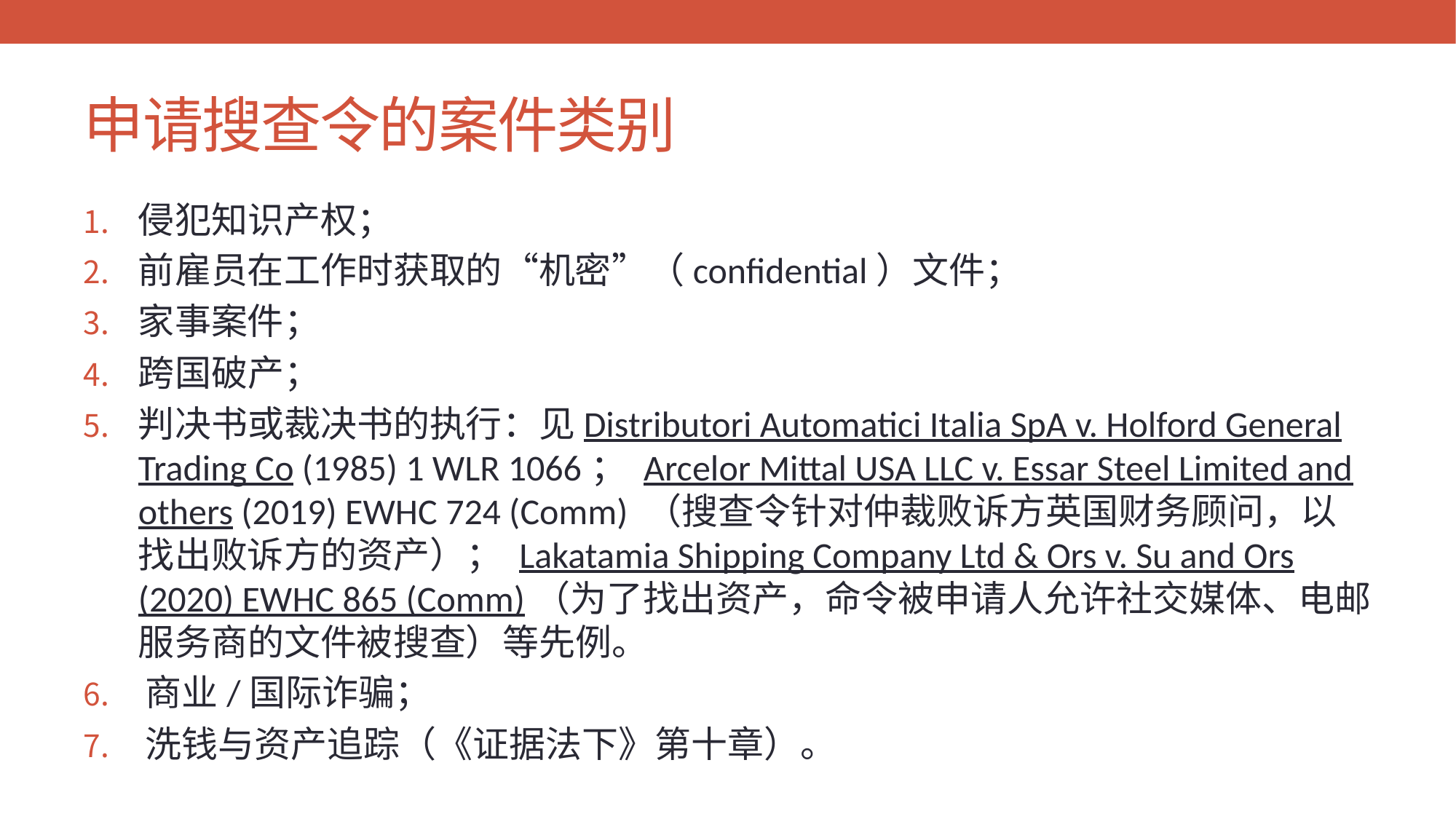

# 申请搜查令的案件类别
侵犯知识产权；
前雇员在工作时获取的“机密”（confidential）文件；
家事案件；
跨国破产；
判决书或裁决书的执行：见Distributori Automatici Italia SpA v. Holford General Trading Co (1985) 1 WLR 1066； Arcelor Mittal USA LLC v. Essar Steel Limited and others (2019) EWHC 724 (Comm) （搜查令针对仲裁败诉方英国财务顾问，以找出败诉方的资产）； Lakatamia Shipping Company Ltd & Ors v. Su and Ors (2020) EWHC 865 (Comm)（为了找出资产，命令被申请人允许社交媒体、电邮服务商的文件被搜查）等先例。
商业/国际诈骗；
洗钱与资产追踪（《证据法下》第十章）。